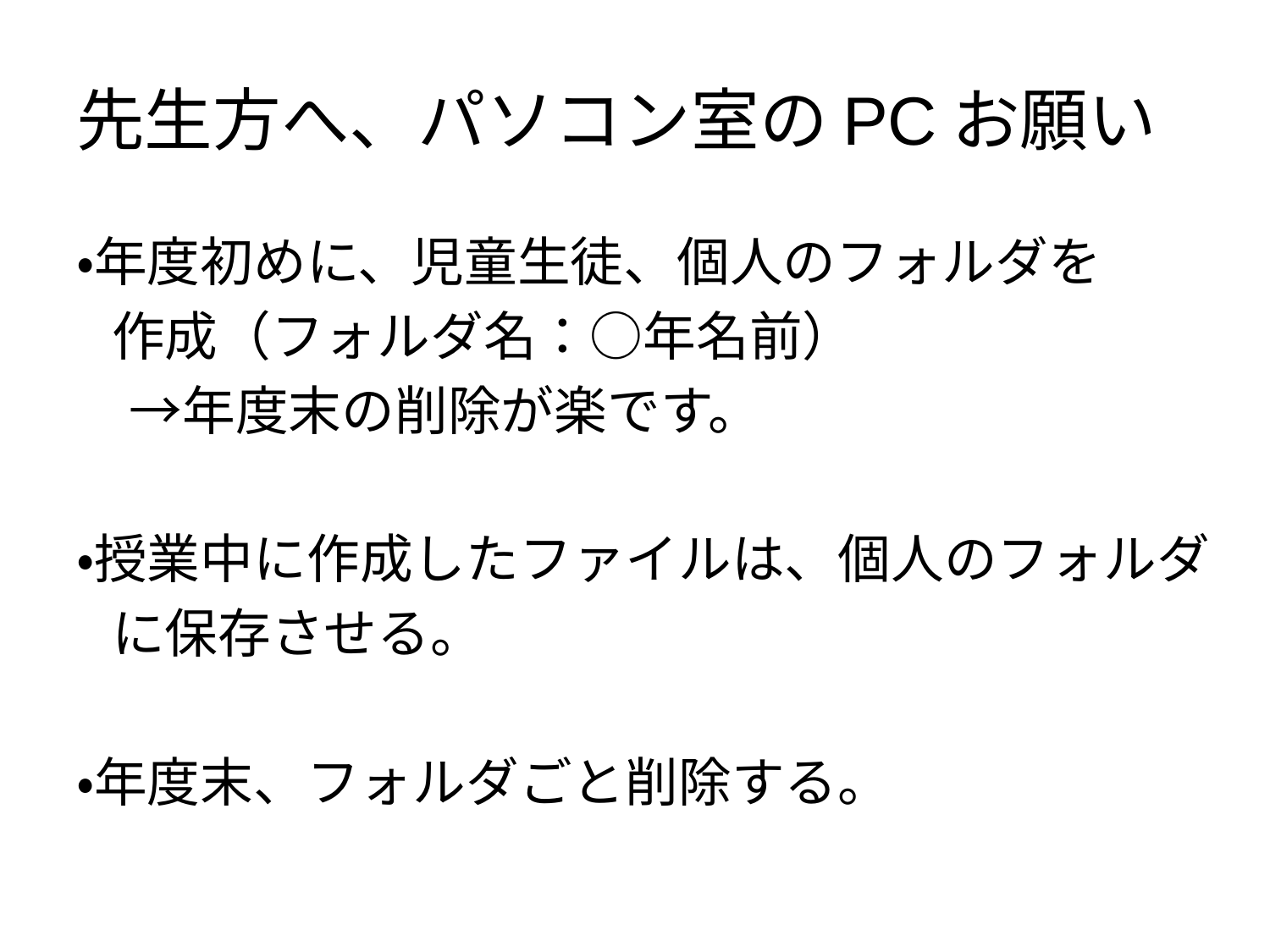

# 先生方へ、パソコン室のPCお願い
・年度初めに、児童生徒、個人のフォルダを
  作成（フォルダ名：○年名前）
　→年度末の削除が楽です。

・授業中に作成したファイルは、個人のフォルダ
  に保存させる。

・年度末、フォルダごと削除する。